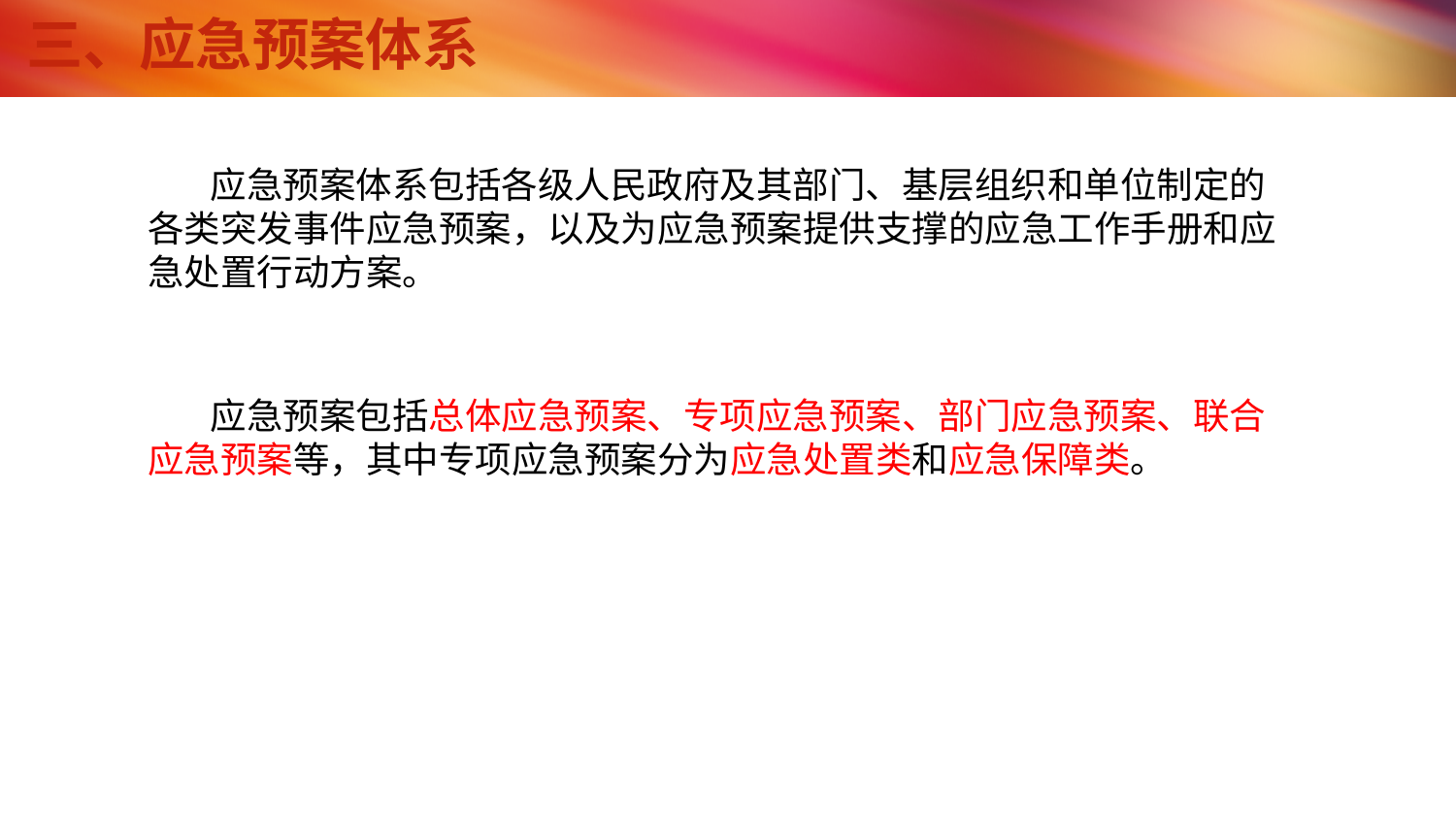

# 三、应急预案体系
应急预案体系包括各级人民政府及其部门、基层组织和单位制定的各类突发事件应急预案，以及为应急预案提供支撑的应急工作手册和应急处置行动方案。
应急预案包括总体应急预案、专项应急预案、部门应急预案、联合应急预案等，其中专项应急预案分为应急处置类和应急保障类。